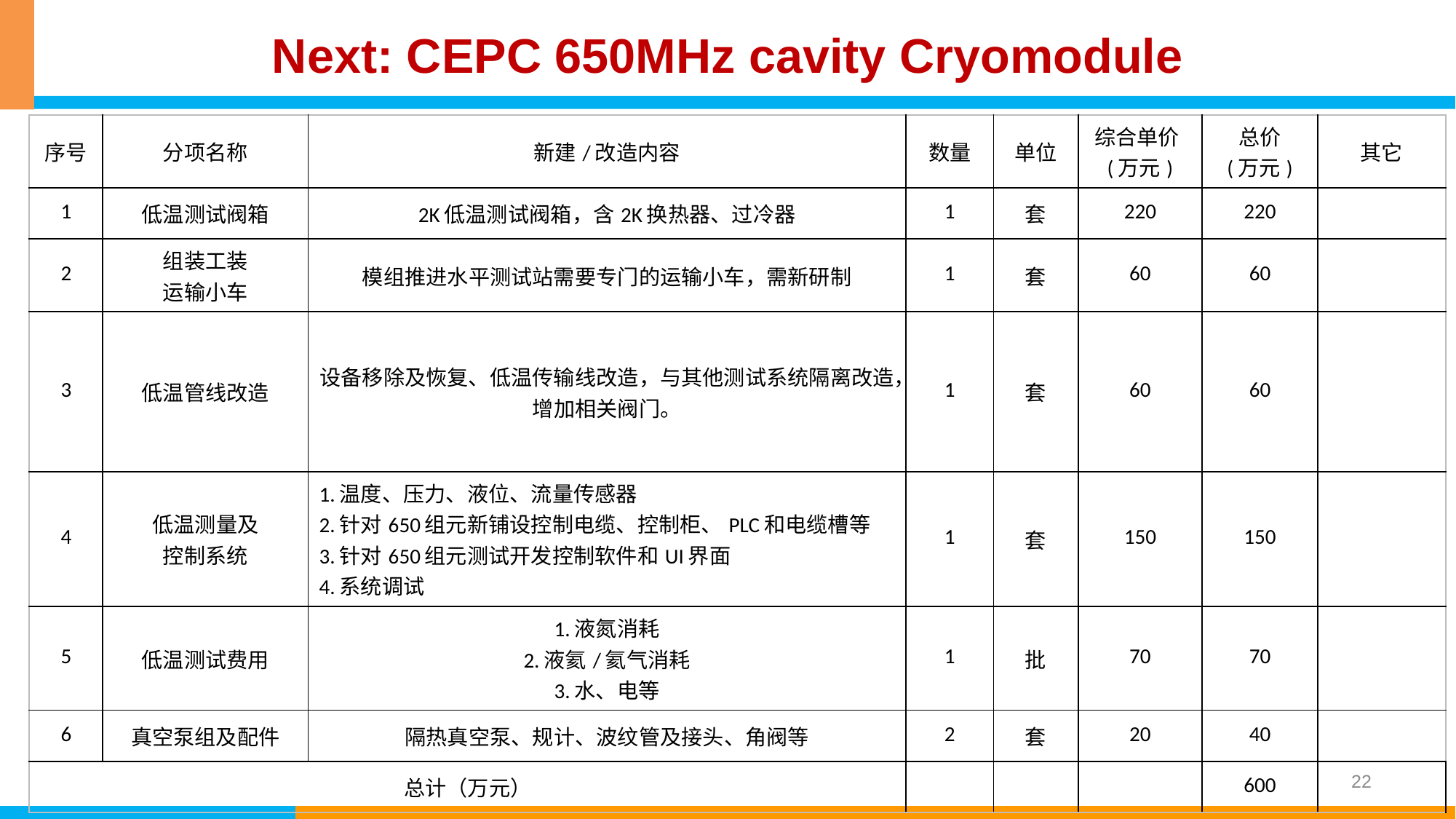

# Next: CEPC 650MHz cavity Cryomodule
| 序号 | 分项名称 | 新建/改造内容 | 数量 | 单位 | 综合单价(万元) | 总价 (万元) | 其它 |
| --- | --- | --- | --- | --- | --- | --- | --- |
| 1 | 低温测试阀箱 | 2K低温测试阀箱，含2K换热器、过冷器 | 1 | 套 | 220 | 220 |  |
| 2 | 组装工装 运输小车 | 模组推进水平测试站需要专门的运输小车，需新研制 | 1 | 套 | 60 | 60 |  |
| 3 | 低温管线改造 | 设备移除及恢复、低温传输线改造，与其他测试系统隔离改造，增加相关阀门。 | 1 | 套 | 60 | 60 |  |
| 4 | 低温测量及 控制系统 | 1.温度、压力、液位、流量传感器 2.针对650组元新铺设控制电缆、控制柜、PLC和电缆槽等 3.针对650组元测试开发控制软件和UI界面 4.系统调试 | 1 | 套 | 150 | 150 |  |
| 5 | 低温测试费用 | 1.液氮消耗 2.液氦/氦气消耗 3.水、电等 | 1 | 批 | 70 | 70 |  |
| 6 | 真空泵组及配件 | 隔热真空泵、规计、波纹管及接头、角阀等 | 2 | 套 | 20 | 40 |  |
| 总计（万元） |  |  |  |  |  | 600 |  |
22